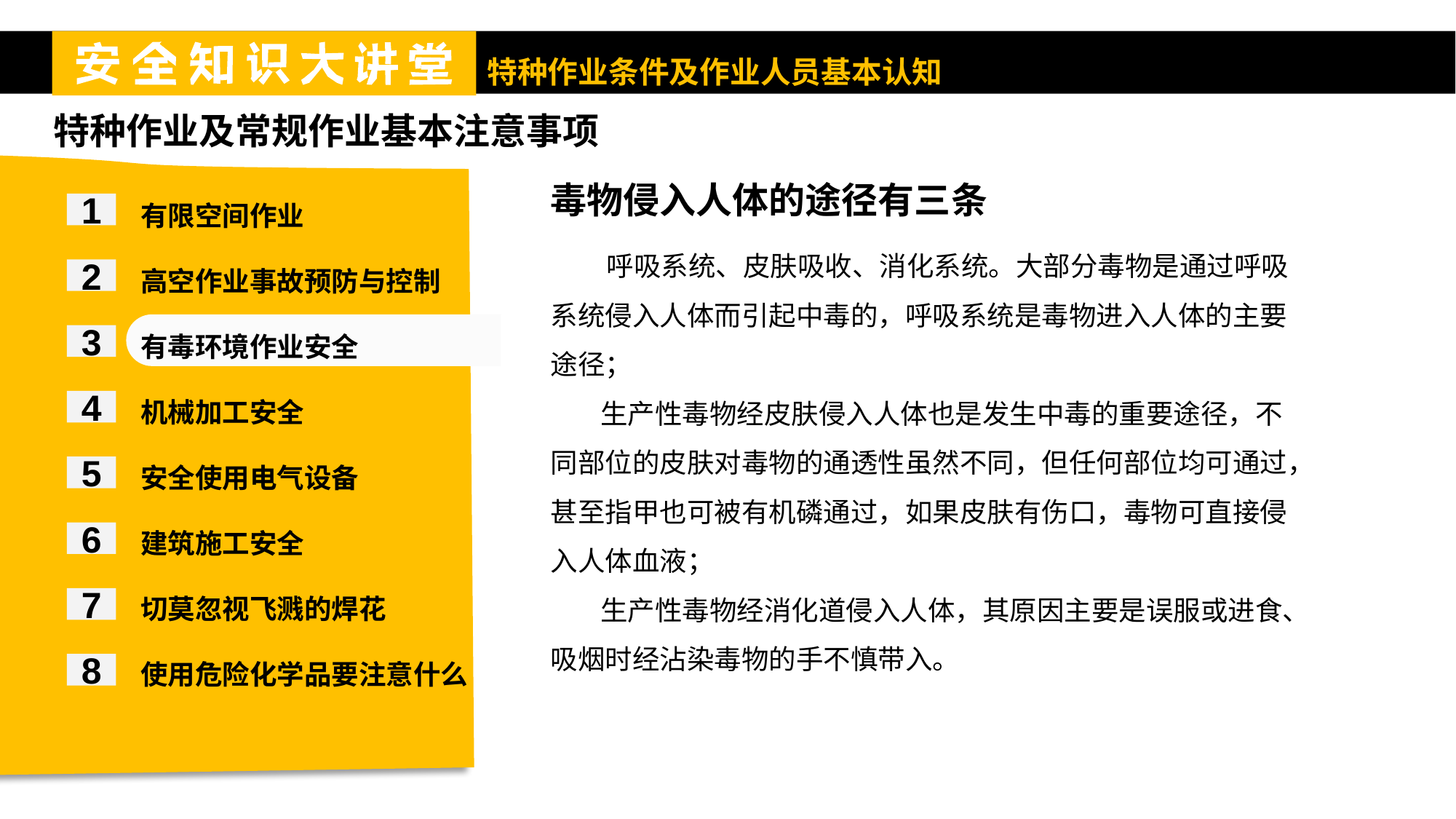

特种作业及常规作业基本注意事项

有限空间作业
高空作业事故预防与控制
有毒环境作业安全
机械加工安全
安全使用电气设备
建筑施工安全
切莫忽视飞溅的焊花
使用危险化学品要注意什么
毒物侵入人体的途径有三条
1
        呼吸系统、皮肤吸收、消化系统。大部分毒物是通过呼吸系统侵入人体而引起中毒的，呼吸系统是毒物进入人体的主要途径；
       生产性毒物经皮肤侵入人体也是发生中毒的重要途径，不同部位的皮肤对毒物的通透性虽然不同，但任何部位均可通过，甚至指甲也可被有机磷通过，如果皮肤有伤口，毒物可直接侵入人体血液；
       生产性毒物经消化道侵入人体，其原因主要是误服或进食、吸烟时经沾染毒物的手不慎带入。
2
3
4
5
6
7
8